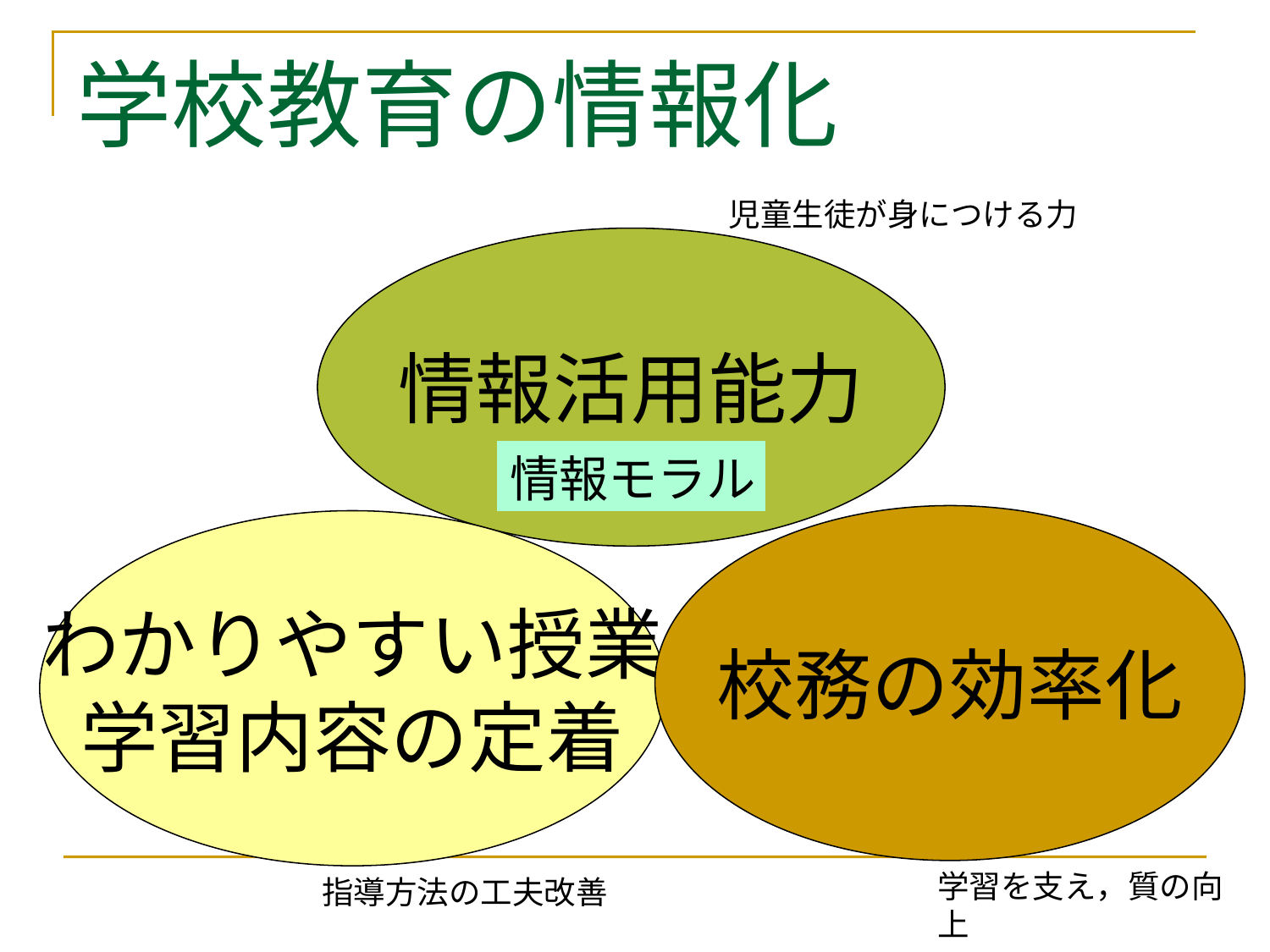

# 学校教育の情報化
児童生徒が身につける力
情報活用能力
情報モラル
校務の効率化
わかりやすい授業
学習内容の定着
学習を支え，質の向上
指導方法の工夫改善